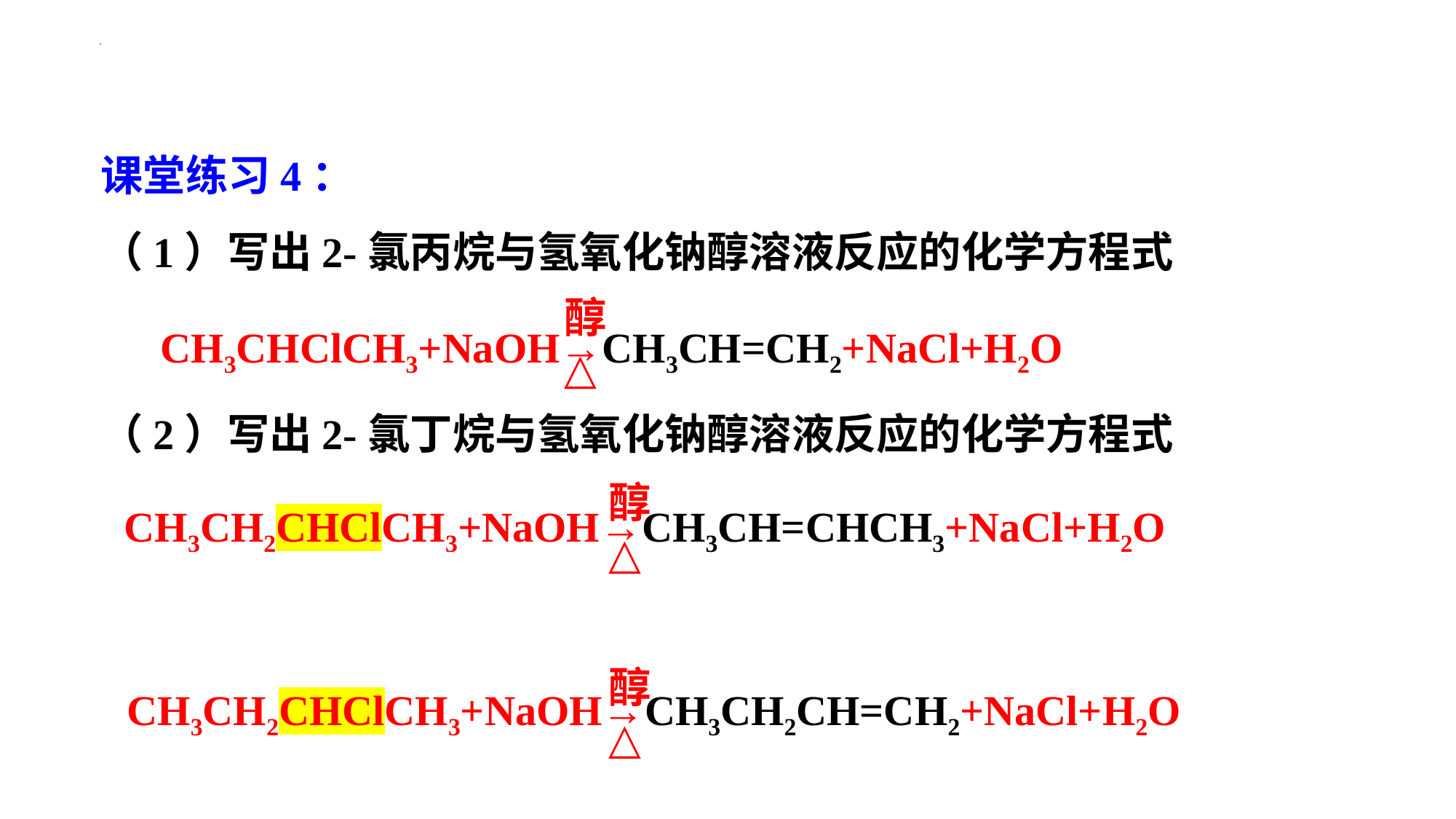

课堂练习4：
（1）写出2-氯丙烷与氢氧化钠醇溶液反应的化学方程式
醇
△
CH3CHClCH3+NaOH→CH3CH=CH2+NaCl+H2O
（2）写出2-氯丁烷与氢氧化钠醇溶液反应的化学方程式
醇
△
CH3CH2CHClCH3+NaOH→CH3CH=CHCH3+NaCl+H2O
醇
△
CH3CH2CHClCH3+NaOH→CH3CH2CH=CH2+NaCl+H2O